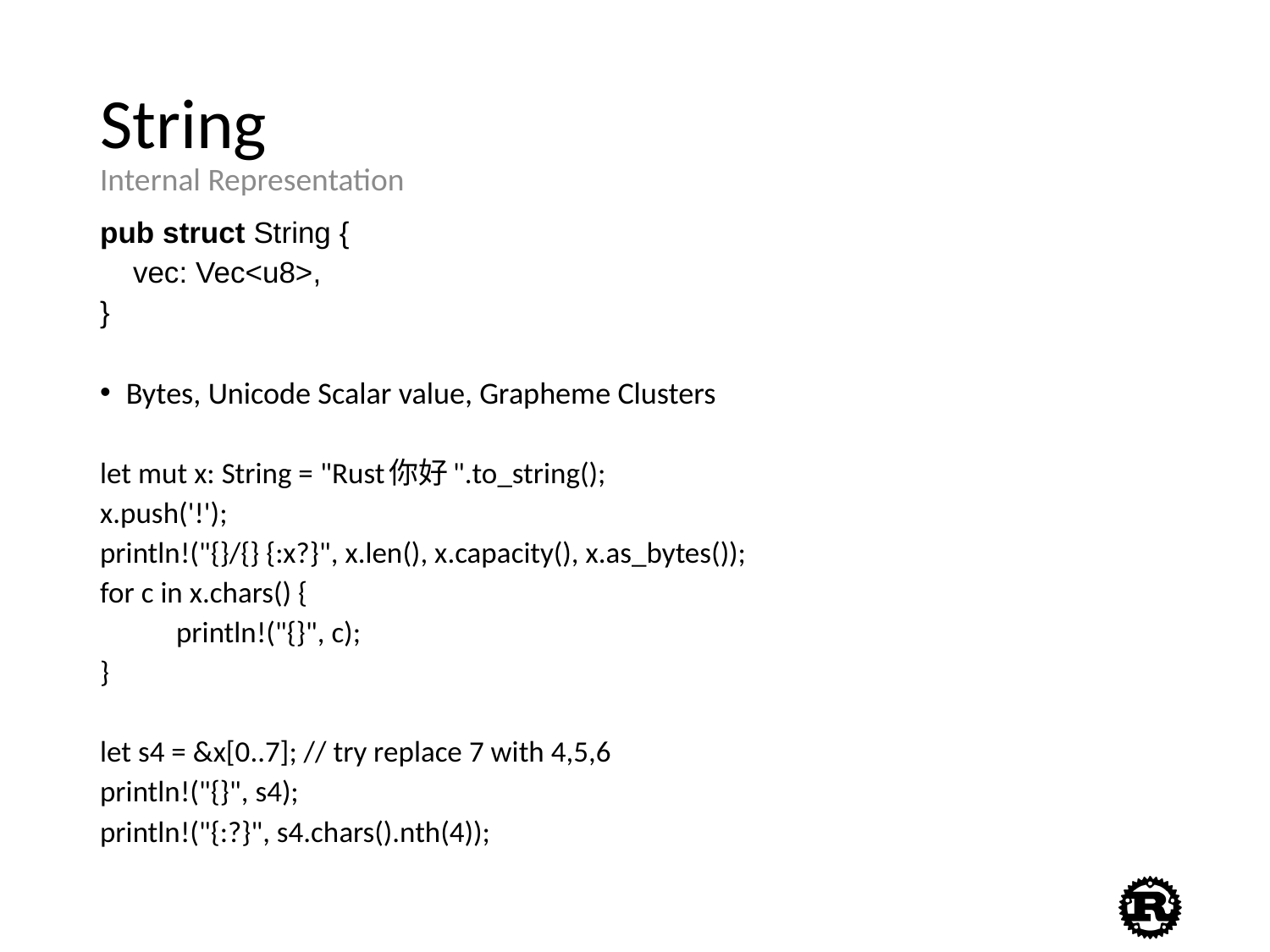

# String Internal Representation
pub struct String {
    vec: Vec<u8>,
}

Bytes, Unicode Scalar value, Grapheme Clusters

let mut x: String = "Rust你好".to_string();
x.push('!');
println!("{}/{} {:x?}", x.len(), x.capacity(), x.as_bytes());
for c in x.chars() {
	println!("{}", c);
}

let s4 = &x[0..7]; // try replace 7 with 4,5,6
println!("{}", s4);
println!("{:?}", s4.chars().nth(4));